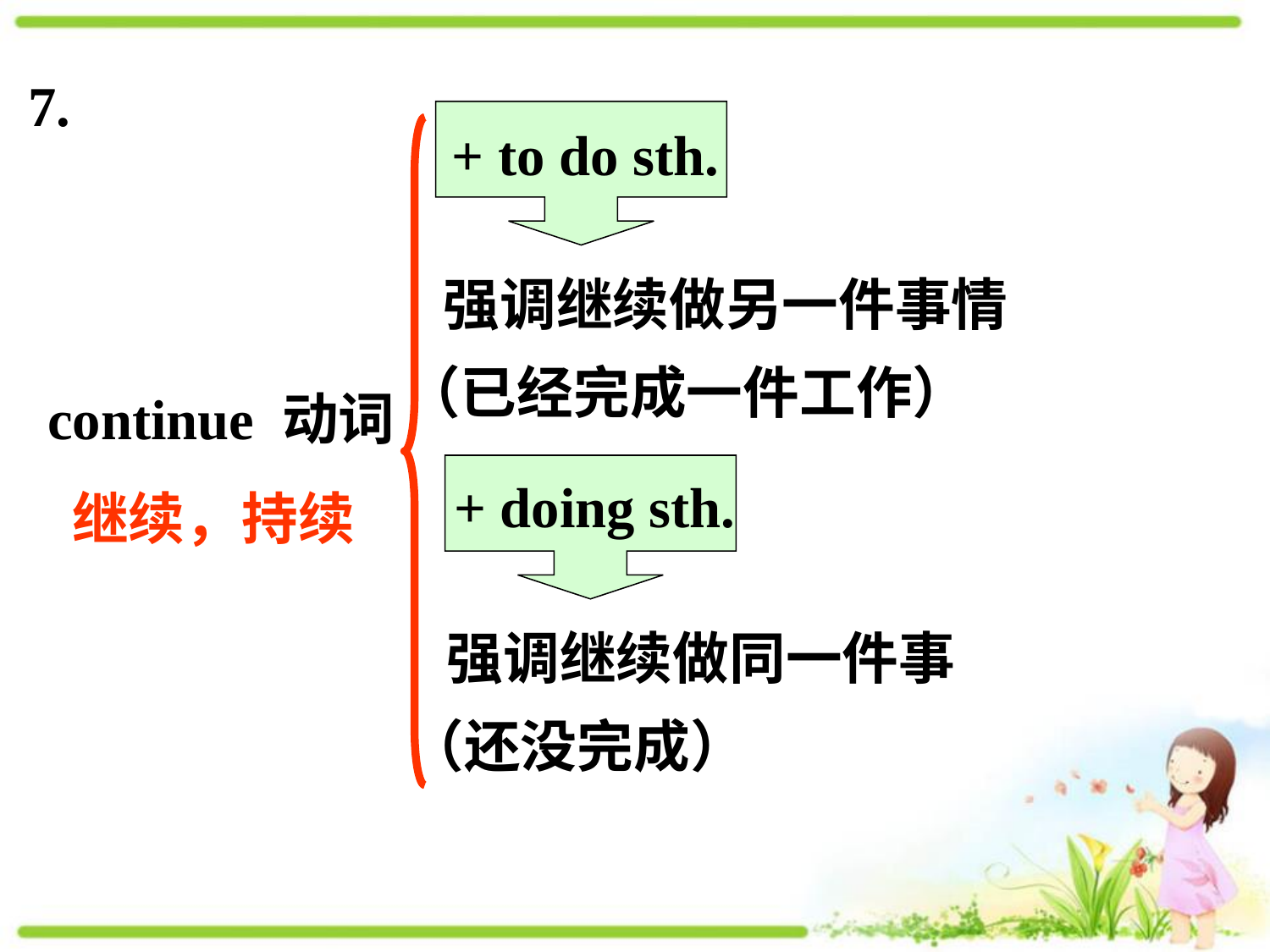

7.

+ to do sth.

  强调继续做另一件事情
（已经完成一件工作）
continue 动词

+ doing sth.
继续，持续
  强调继续做同一件事（还没完成）